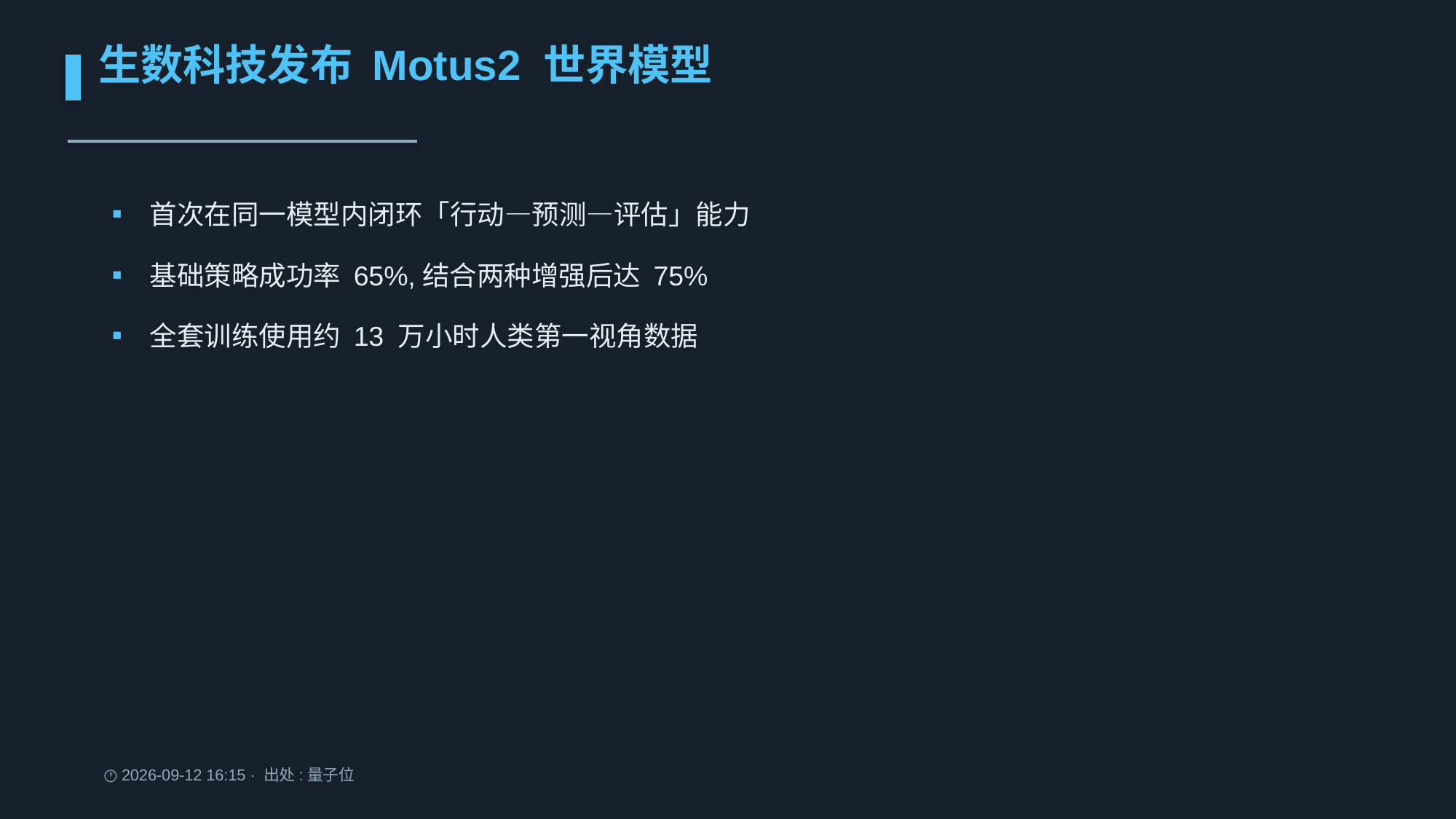

生数科技发布 Motus2 世界模型

▪  首次在同一模型内闭环「行动—预测—评估」能力
▪  基础策略成功率 65%,结合两种增强后达 75%
▪  全套训练使用约 13 万小时人类第一视角数据
🕐 2026-09-12 16:15 · 出处:量子位